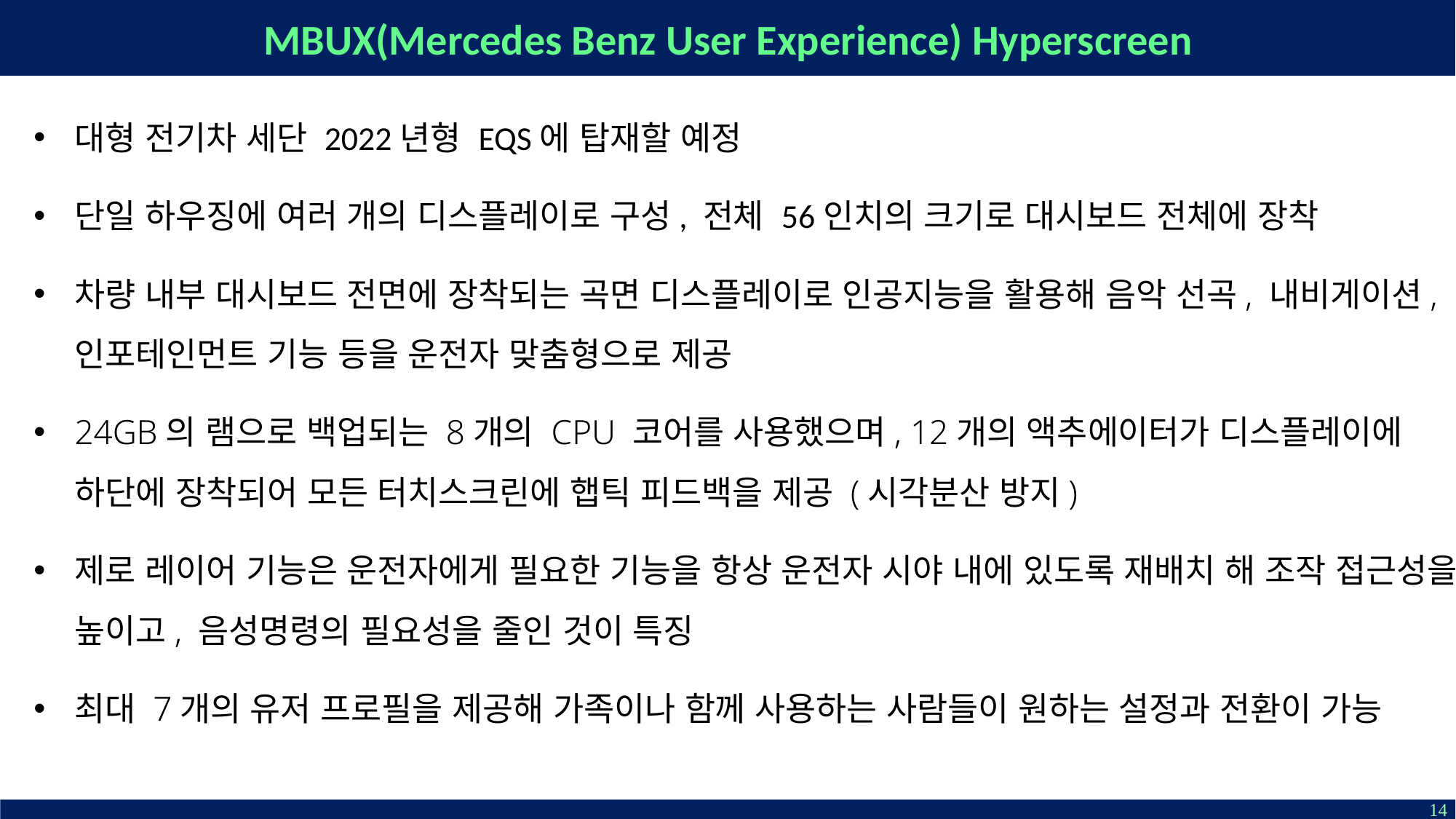

# MBUX(Mercedes Benz User Experience) Hyperscreen
대형 전기차 세단 2022년형 EQS에 탑재할 예정
단일 하우징에 여러 개의 디스플레이로 구성, 전체 56인치의 크기로 대시보드 전체에 장착
차량 내부 대시보드 전면에 장착되는 곡면 디스플레이로 인공지능을 활용해 음악 선곡, 내비게이션, 인포테인먼트 기능 등을 운전자 맞춤형으로 제공
24GB의 램으로 백업되는 8개의 CPU 코어를 사용했으며, 12개의 액추에이터가 디스플레이에 하단에 장착되어 모든 터치스크린에 햅틱 피드백을 제공 (시각분산 방지)
제로 레이어 기능은 운전자에게 필요한 기능을 항상 운전자 시야 내에 있도록 재배치 해 조작 접근성을 높이고, 음성명령의 필요성을 줄인 것이 특징
최대 7개의 유저 프로필을 제공해 가족이나 함께 사용하는 사람들이 원하는 설정과 전환이 가능
14